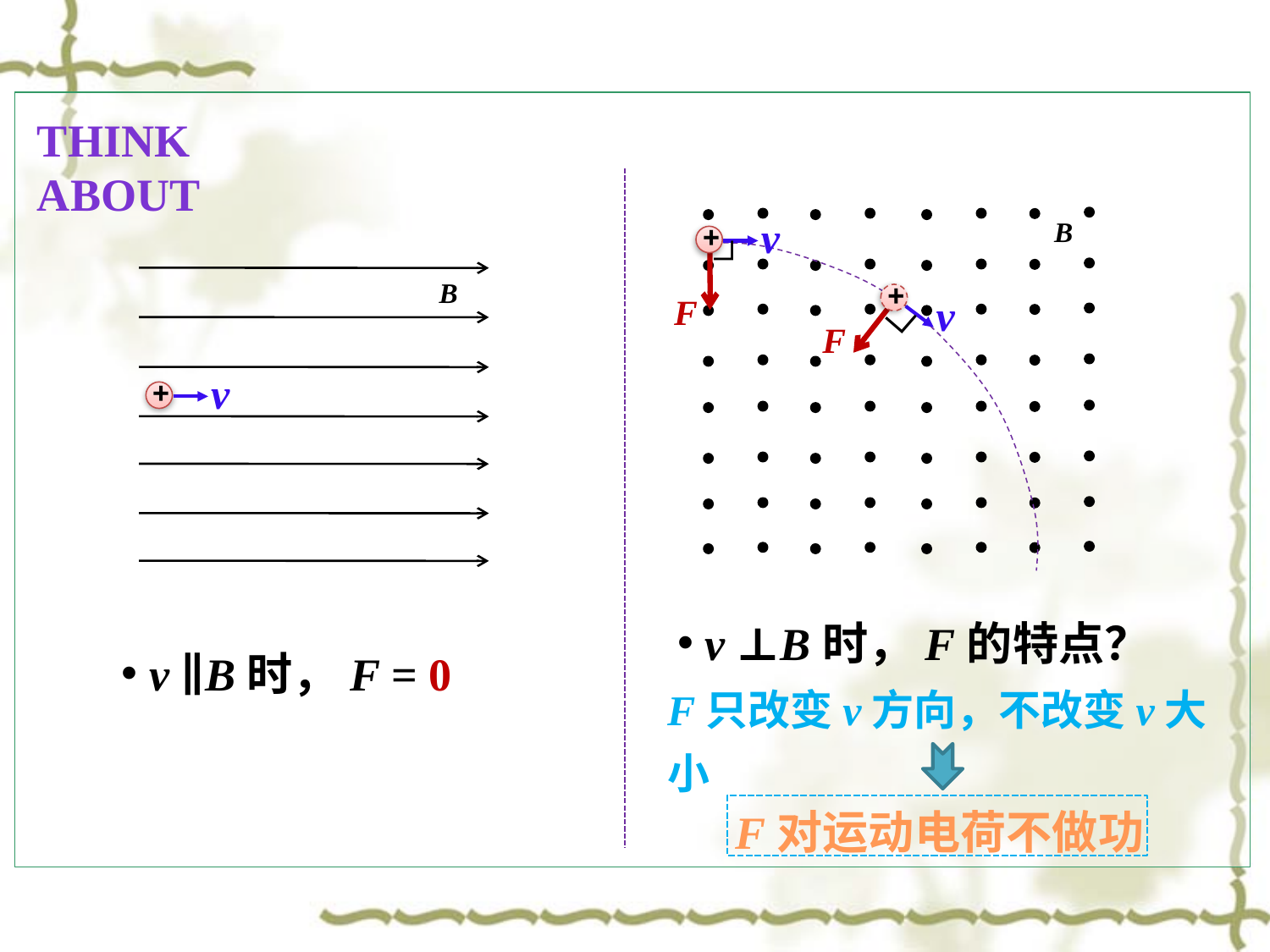

Think  about
v
+

B
∟

F
B
+

∟
v

F
v
+

 v ⊥B时，F的特点？
 v ∥B时，F =
0
F只改变v方向，不改变v大小

F对运动电荷不做功